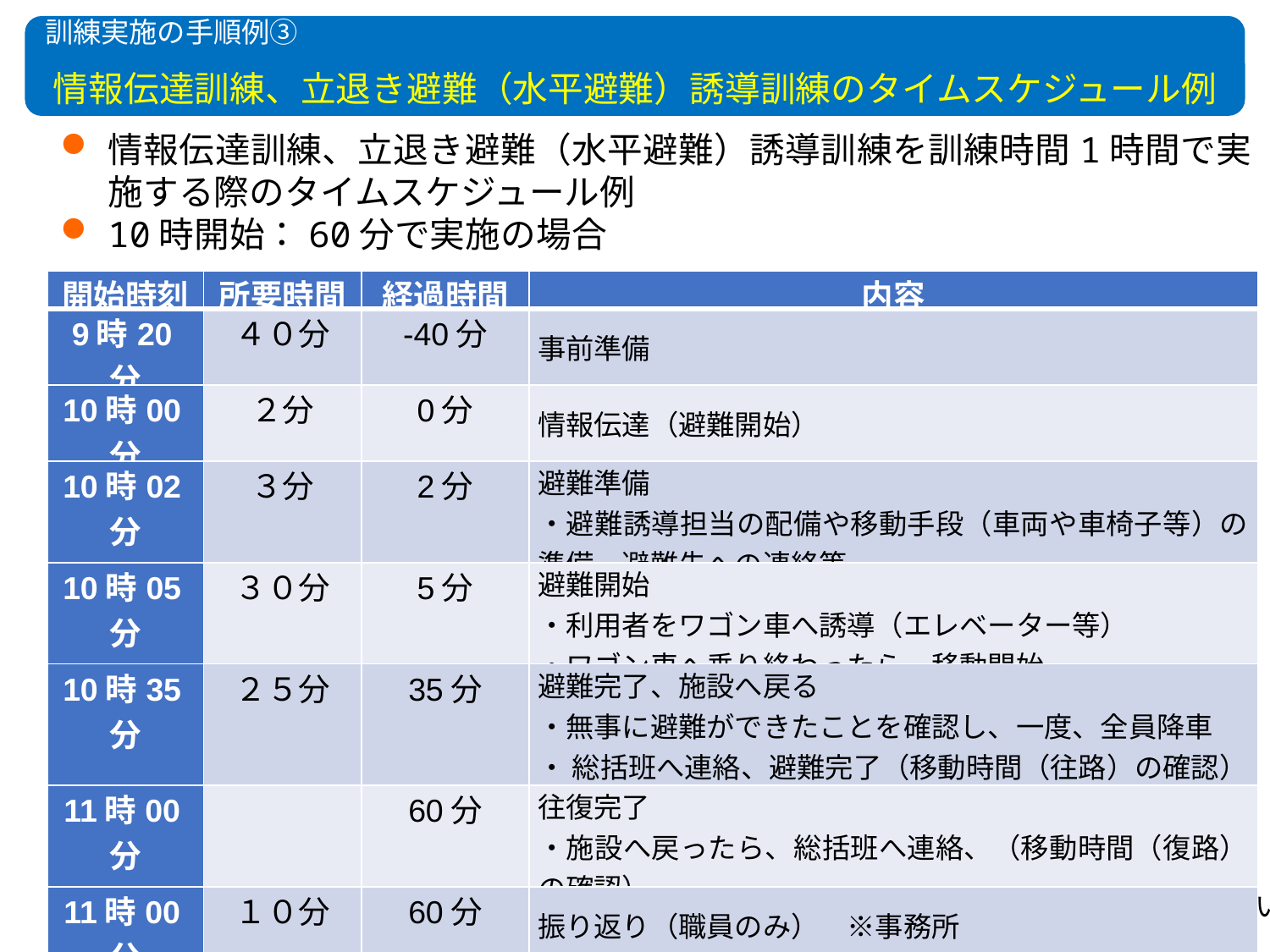

訓練実施の手順例③
# 情報伝達訓練、立退き避難（水平避難）誘導訓練のタイムスケジュール例
情報伝達訓練、立退き避難（水平避難）誘導訓練を訓練時間1時間で実施する際のタイムスケジュール例
10時開始：60分で実施の場合
| 開始時刻 | 所要時間 | 経過時間 | 内容 |
| --- | --- | --- | --- |
| 9時20分 | ４０分 | -40分 | 事前準備 |
| 10時00分 | ２分 | 0分 | 情報伝達（避難開始） |
| 10時02分 | ３分 | 2分 | 避難準備 ・避難誘導担当の配備や移動手段（車両や車椅子等）の準備、避難先への連絡等 |
| 10時05分 | ３０分 | 5分 | 避難開始 ・利用者をワゴン車へ誘導（エレベーター等） ・ワゴン車へ乗り終わったら、移動開始 |
| 10時35分 | ２５分 | 35分 | 避難完了、施設へ戻る ・無事に避難ができたことを確認し、一度、全員降車 ・ 総括班へ連絡、避難完了（移動時間（往路）の確認） |
| 11時00分 |  | 60分 | 往復完了 ・施設へ戻ったら、総括班へ連絡、（移動時間（復路）の確認） |
| 11時00分 | １０分 | 60分 | 振り返り（職員のみ）　※事務所 |
※上記の例を参考に、開始時間や訓練時間に応じて、修正してご活用ください
3